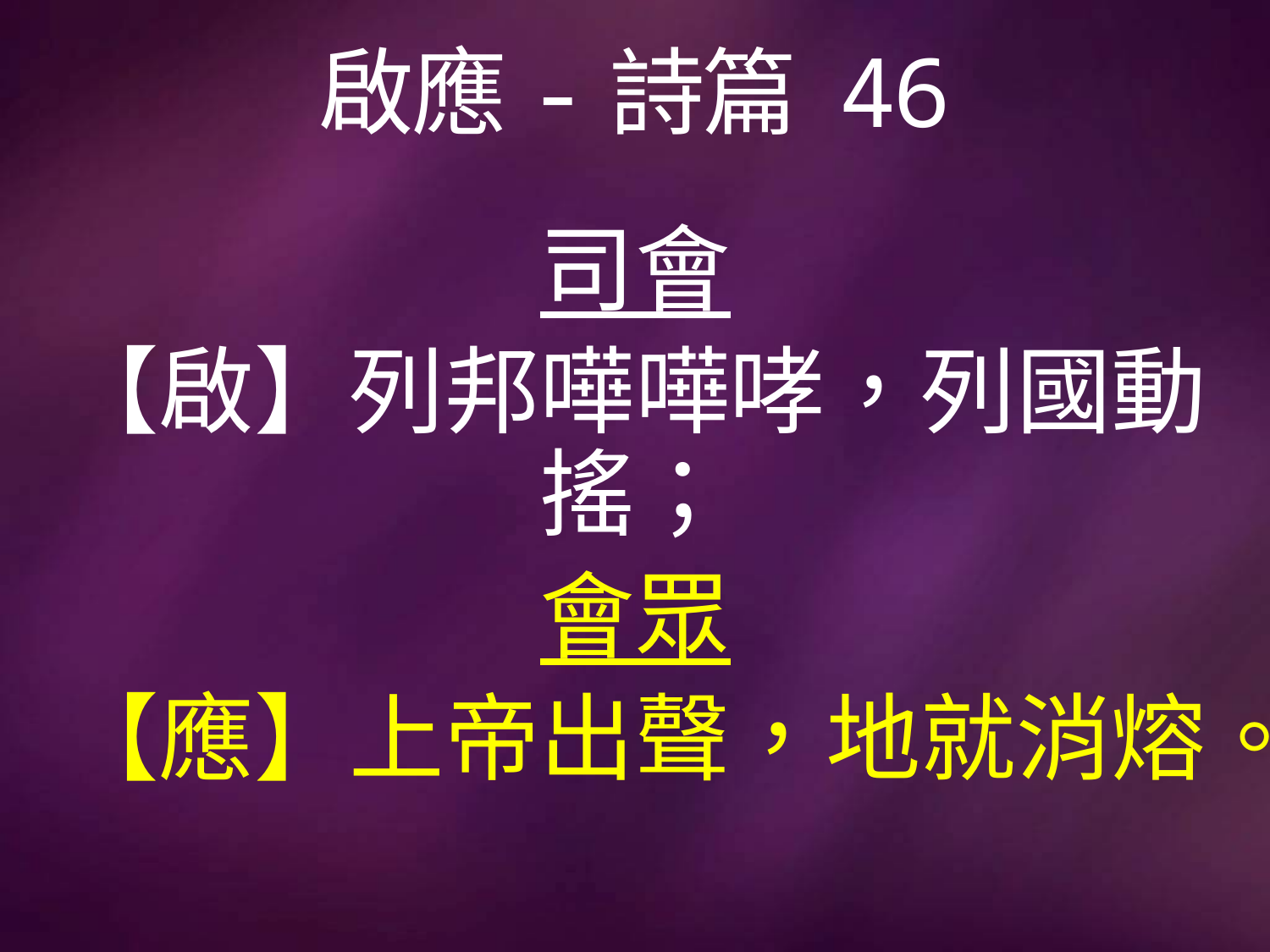

# 啟應-詩篇 46
司會
【啟】列邦嘩嘩哮，列國動搖；
會眾
【應】上帝出聲，地就消熔。